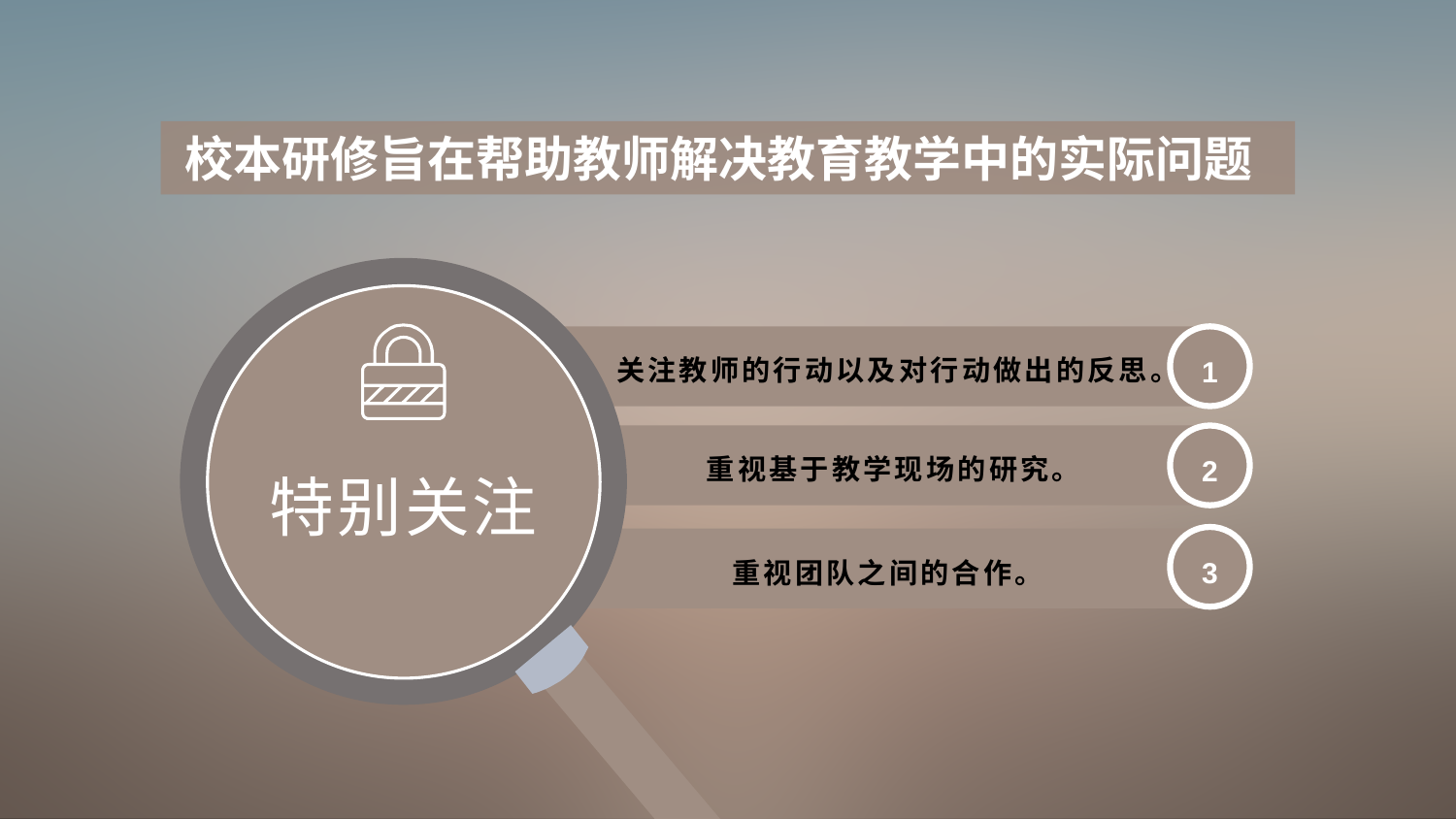

校本研修旨在帮助教师解决教育教学中的实际问题

1
关注教师的行动以及对行动做出的反思。

2
重视基于教学现场的研究。
特别关注
3

重视团队之间的合作。